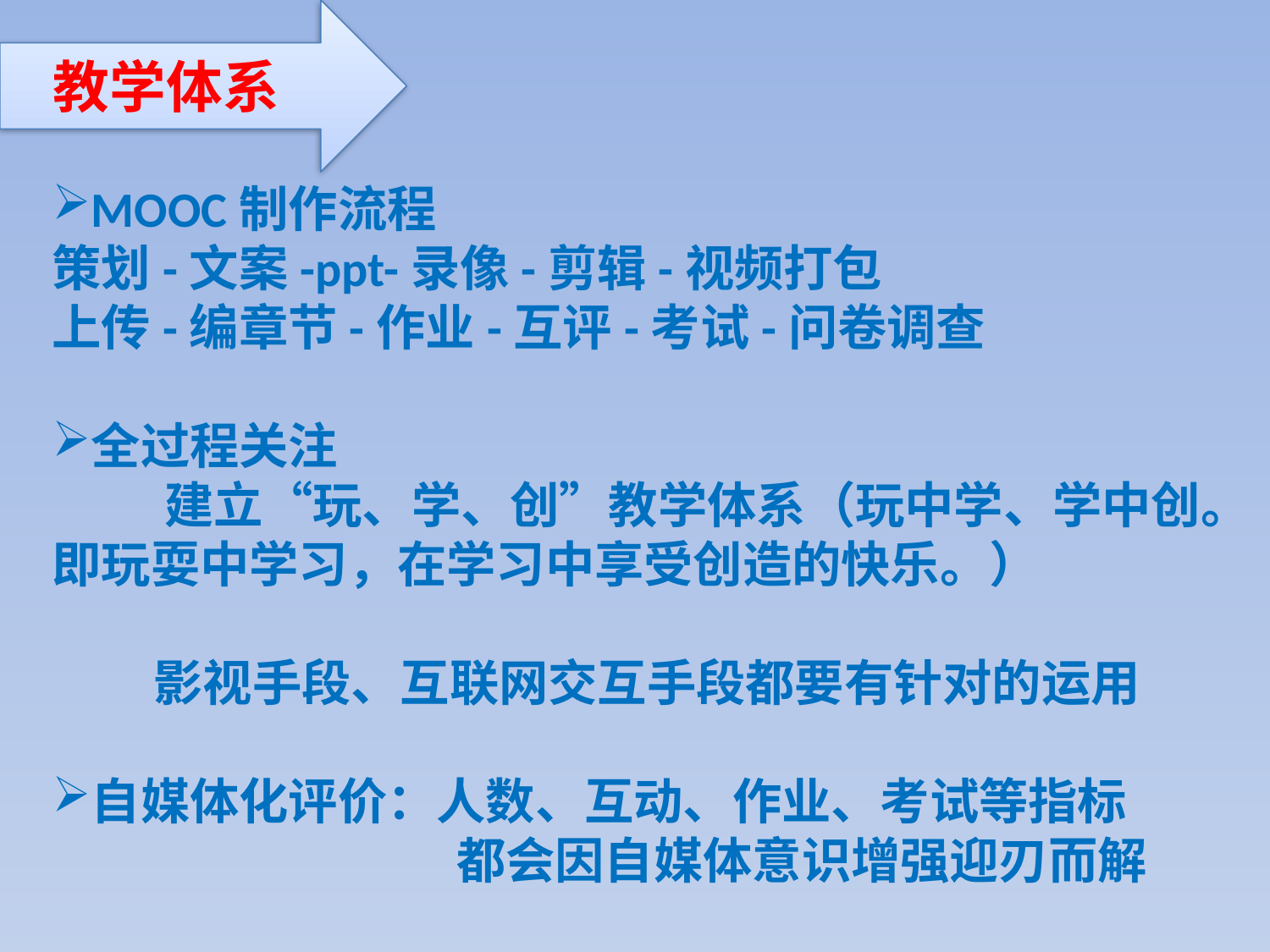

教学体系
MOOC制作流程
策划-文案-ppt-录像-剪辑-视频打包
上传-编章节-作业-互评-考试-问卷调查

全过程关注
         建立“玩、学、创”教学体系（玩中学、学中创。即玩耍中学习，在学习中享受创造的快乐。）

        影视手段、互联网交互手段都要有针对的运用

自媒体化评价：人数、互动、作业、考试等指标
                                   都会因自媒体意识增强迎刃而解